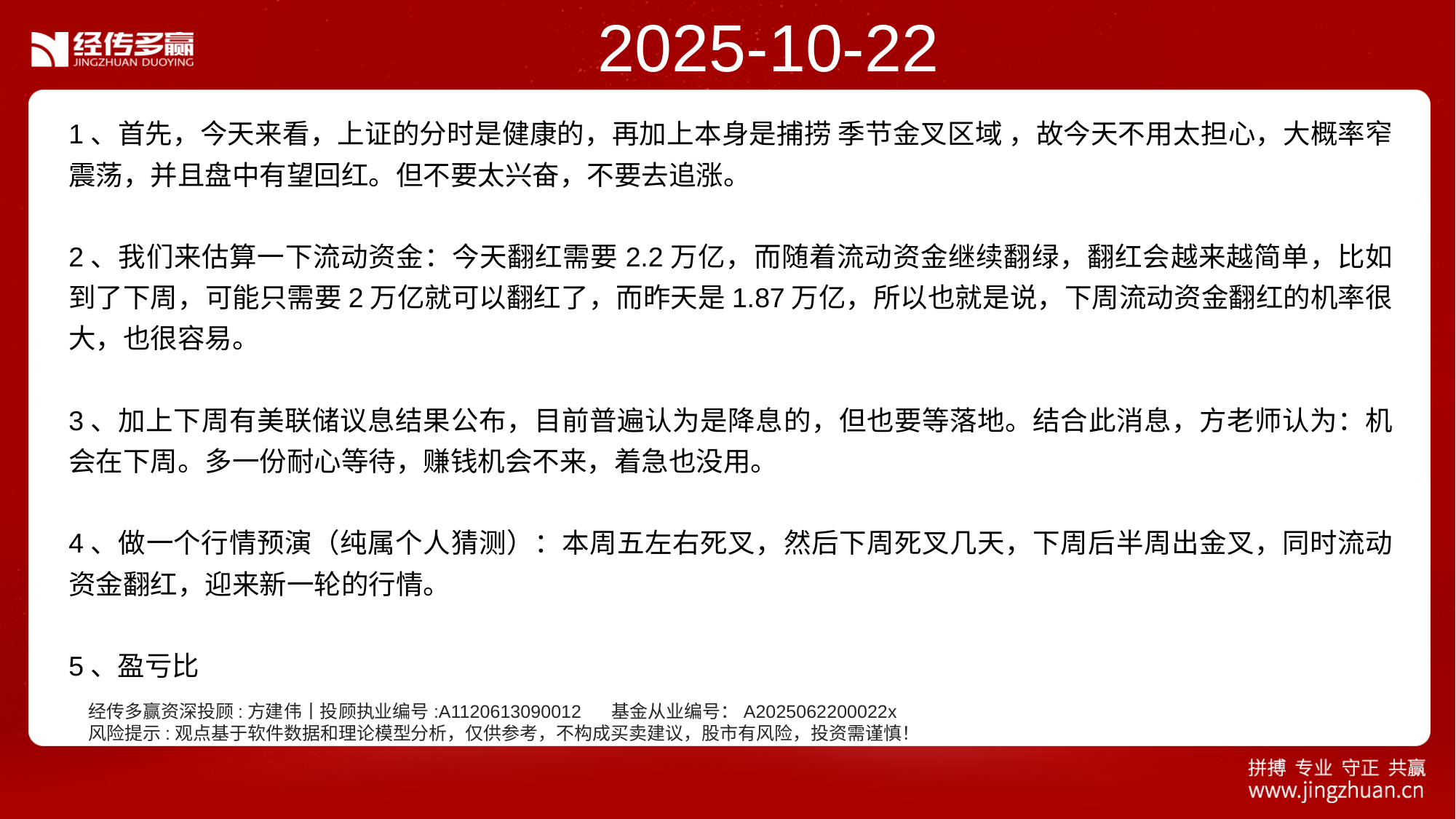

2025-10-22
1、首先，今天来看，上证的分时是健康的，再加上本身是捕捞 季节金叉区域 ，故今天不用太担心，大概率窄震荡，并且盘中有望回红。但不要太兴奋，不要去追涨。

2、我们来估算一下流动资金：今天翻红需要2.2万亿，而随着流动资金继续翻绿，翻红会越来越简单，比如到了下周，可能只需要2万亿就可以翻红了，而昨天是1.87万亿，所以也就是说，下周流动资金翻红的机率很大，也很容易。

3、加上下周有美联储议息结果公布，目前普遍认为是降息的，但也要等落地。结合此消息，方老师认为：机会在下周。多一份耐心等待，赚钱机会不来，着急也没用。

4、做一个行情预演（纯属个人猜测）：本周五左右死叉，然后下周死叉几天，下周后半周出金叉，同时流动资金翻红，迎来新一轮的行情。

5、盈亏比